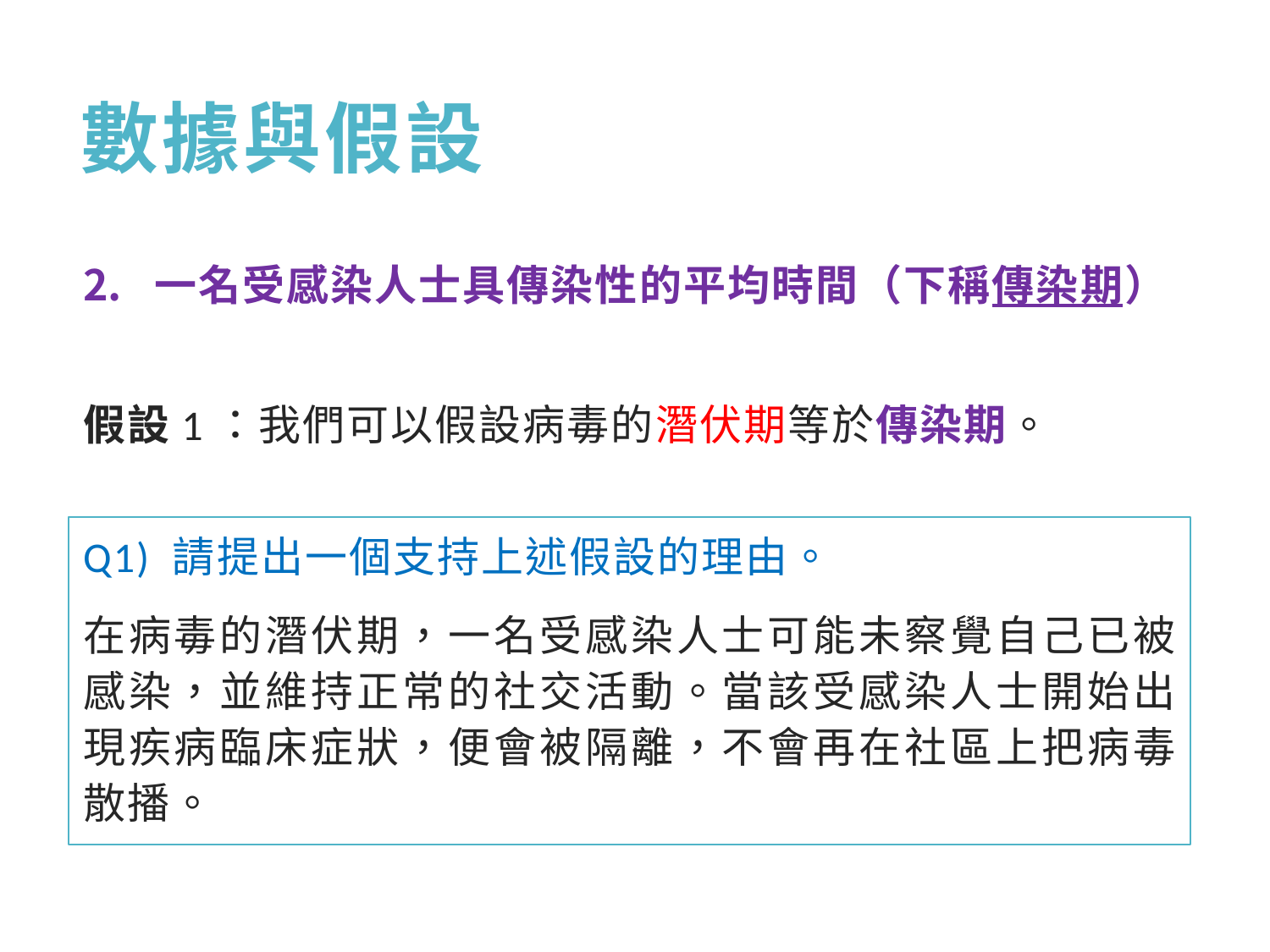

# 數據與假設
一名受感染人士具傳染性的平均時間（下稱傳染期）

假設1：我們可以假設病毒的潛伏期等於傳染期。

Q1) 請提出一個支持上述假設的理由。
在病毒的潛伏期，一名受感染人士可能未察覺自己已被感染，並維持正常的社交活動。當該受感染人士開始出現疾病臨床症狀，便會被隔離，不會再在社區上把病毒散播。